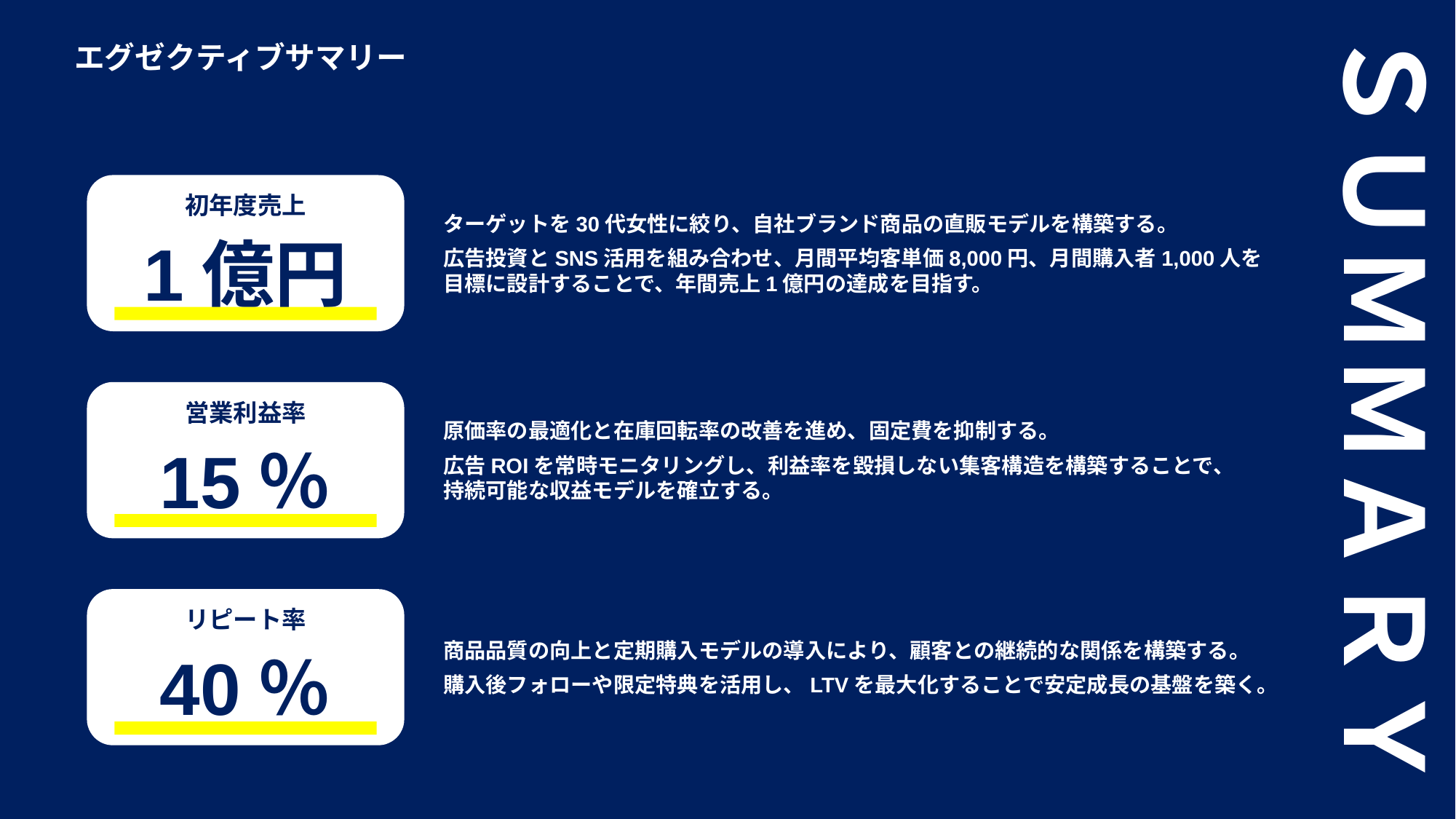

ＳＵＭＭＡＲＹ
エグゼクティブサマリー
初年度売上
1億円
ターゲットを30代女性に絞り、自社ブランド商品の直販モデルを構築する。
広告投資とSNS活用を組み合わせ、月間平均客単価8,000円、月間購入者1,000人を
目標に設計することで、年間売上1億円の達成を目指す。

営業利益率
15％
原価率の最適化と在庫回転率の改善を進め、固定費を抑制する。
広告ROIを常時モニタリングし、利益率を毀損しない集客構造を構築することで、
持続可能な収益モデルを確立する。

リピート率
40％
商品品質の向上と定期購入モデルの導入により、顧客との継続的な関係を構築する。
購入後フォローや限定特典を活用し、LTVを最大化することで安定成長の基盤を築く。